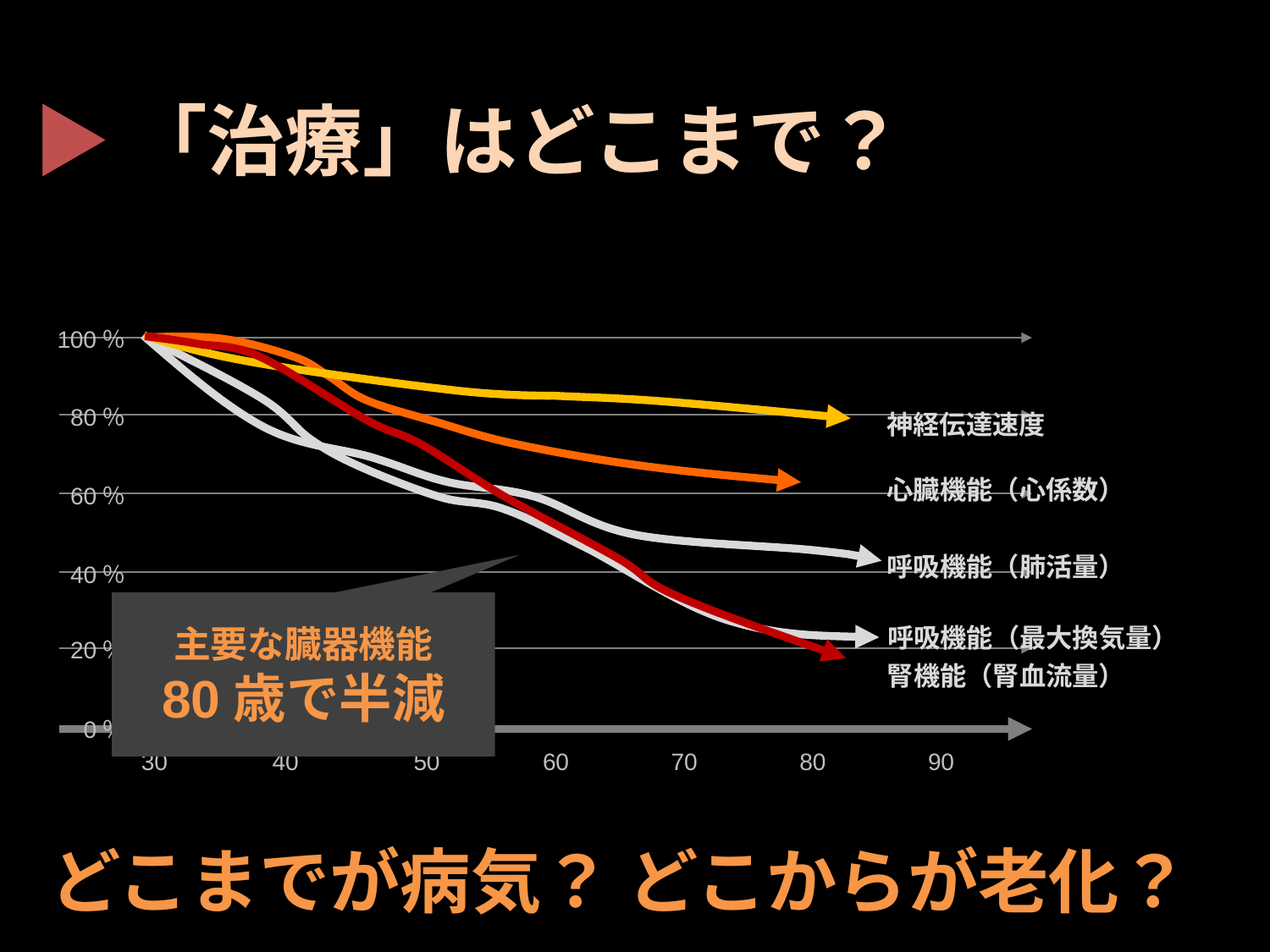

▶「治療」はどこまで？
100％

80％
神経伝達速度
心臓機能（心係数）
60％
呼吸機能（肺活量）
40％
主要な臓器機能
80歳で半減
呼吸機能（最大換気量）
20％
腎機能（腎血流量）
0％
30
40
50
60
70
80
90
どこまでが病気？ どこからが老化？